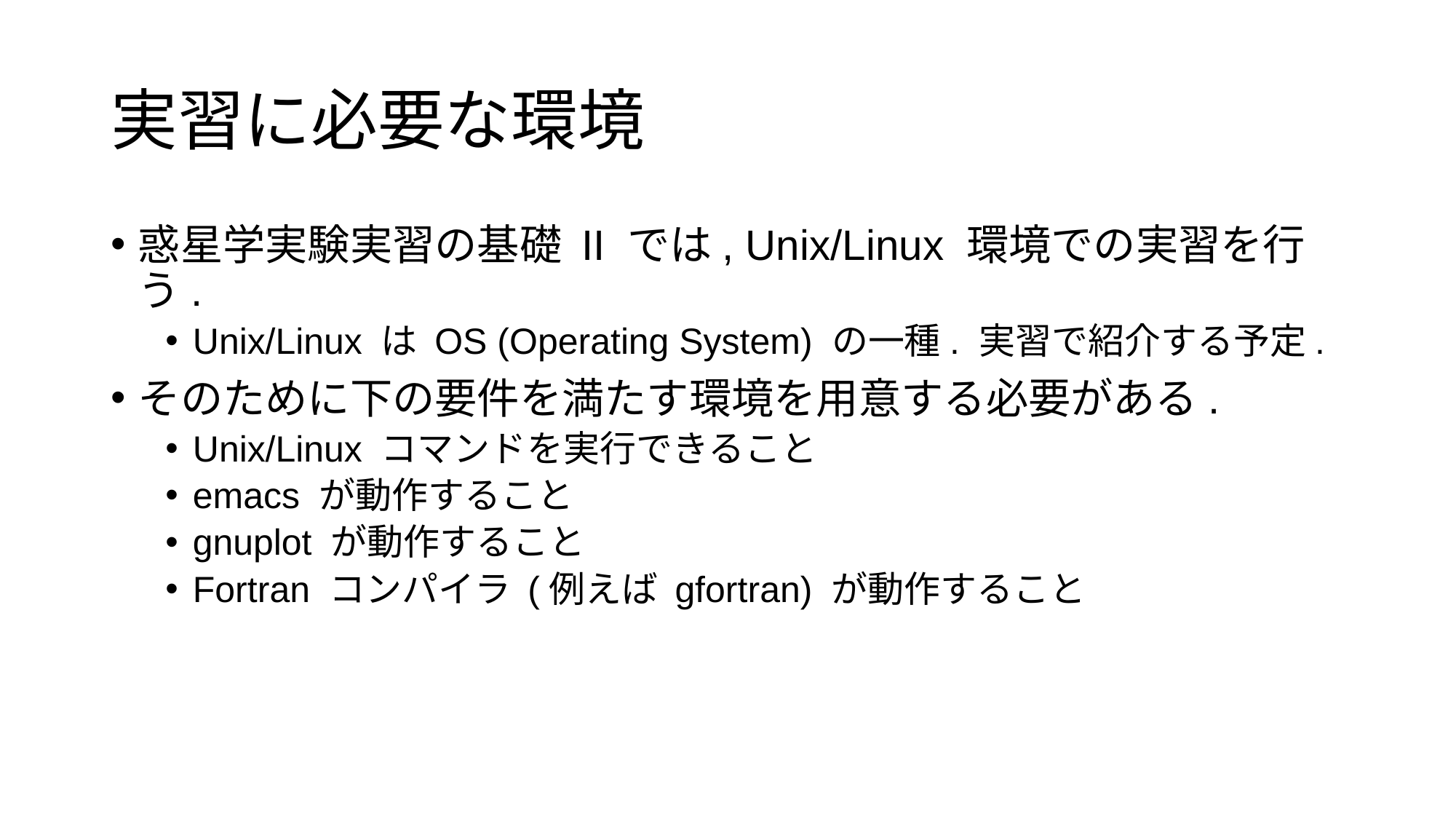

# 実習に必要な環境
惑星学実験実習の基礎 II では, Unix/Linux 環境での実習を行う.
Unix/Linux は OS (Operating System) の一種. 実習で紹介する予定.
そのために下の要件を満たす環境を用意する必要がある.
Unix/Linux コマンドを実行できること
emacs が動作すること
gnuplot が動作すること
Fortran コンパイラ (例えば gfortran) が動作すること